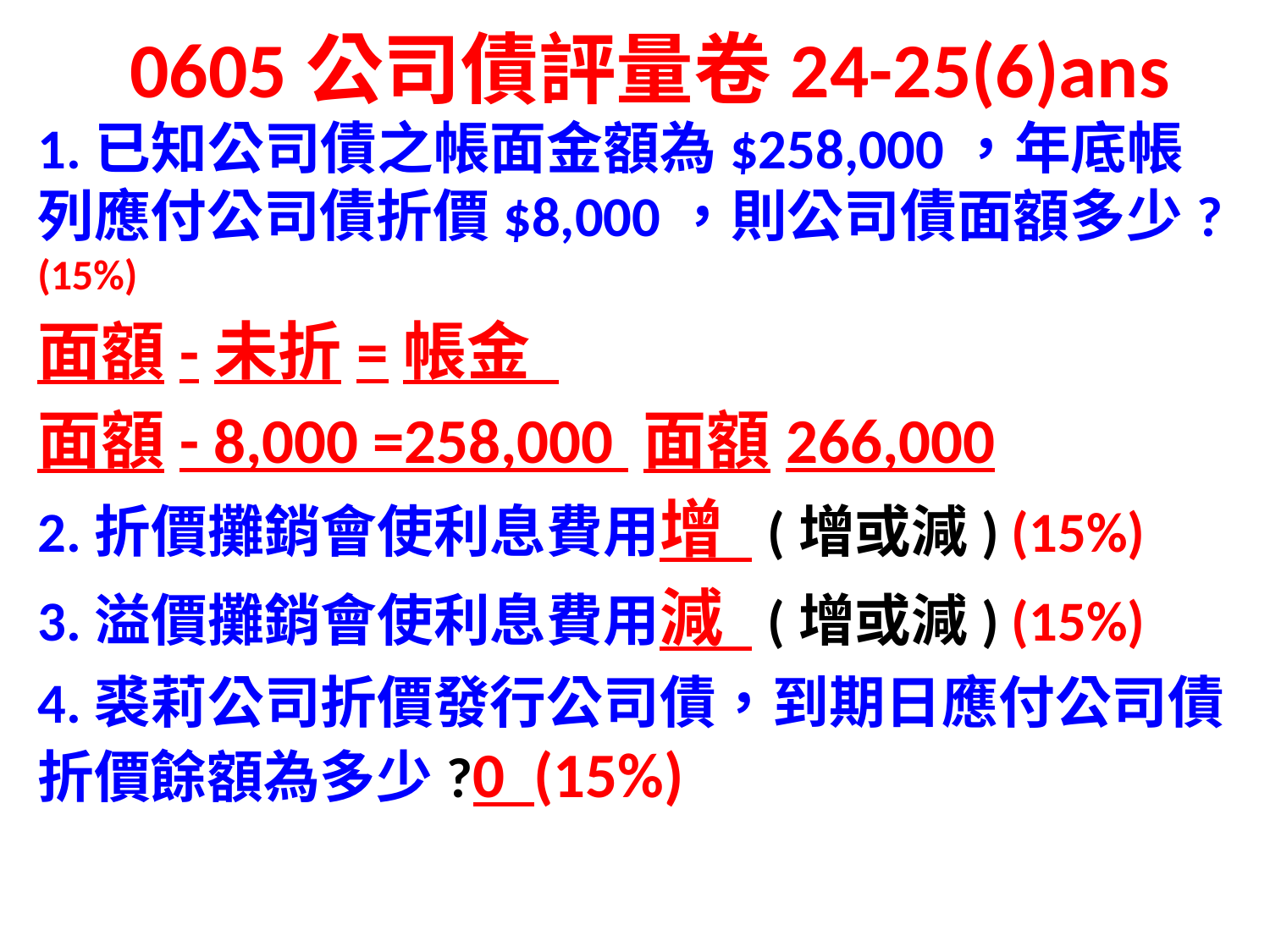

# 0605公司債評量卷24-25(6)ans
1.已知公司債之帳面金額為$258,000，年底帳列應付公司債折價$8,000，則公司債面額多少? (15%)
面額-未折=帳金
面額- 8,000 =258,000 面額266,000
2.折價攤銷會使利息費用增  (增或減) (15%)
3.溢價攤銷會使利息費用減  (增或減) (15%)
4.裘莉公司折價發行公司債，到期日應付公司債折價餘額為多少?0  (15%)